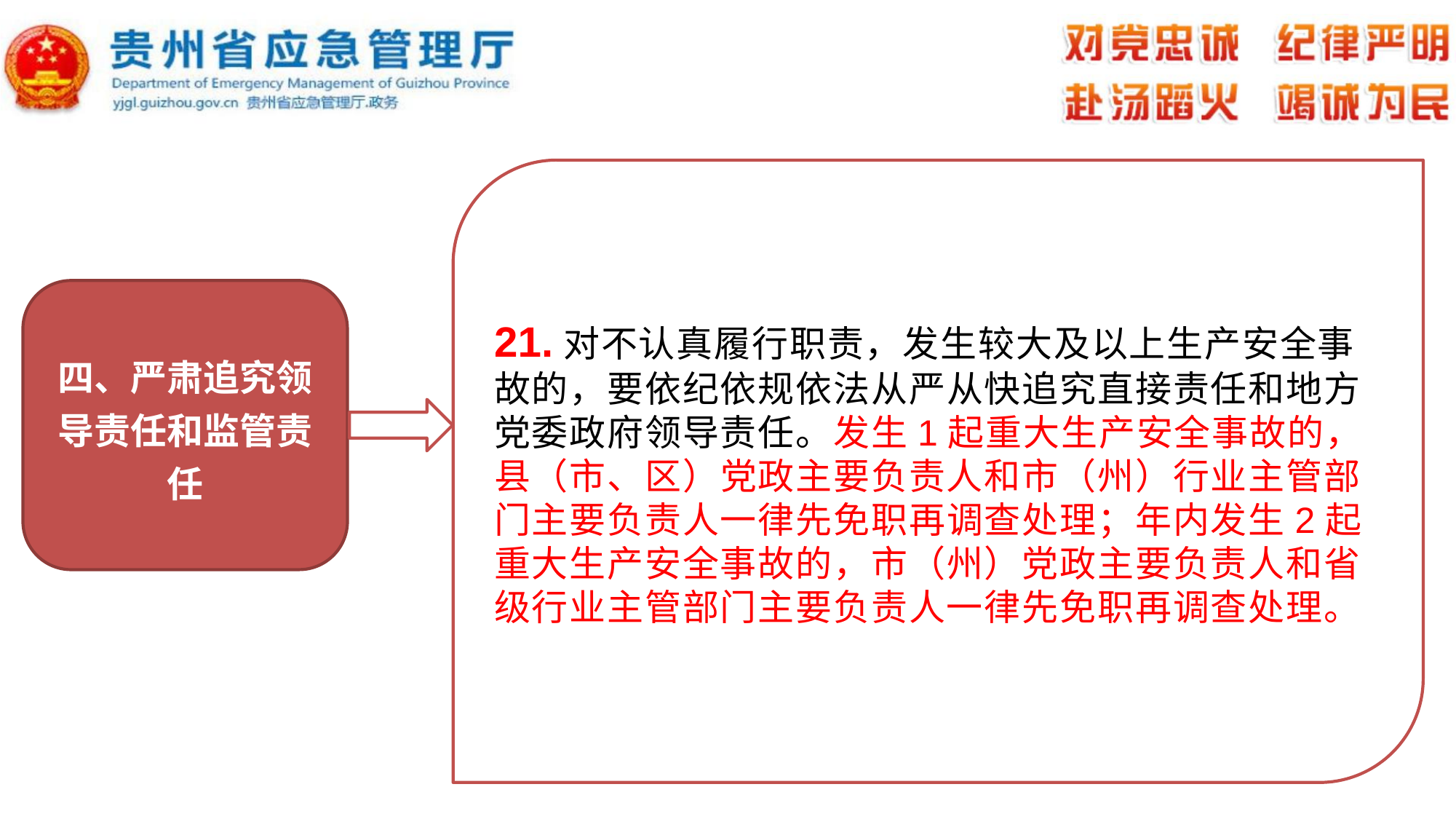

21.对不认真履行职责，发生较大及以上生产安全事故的，要依纪依规依法从严从快追究直接责任和地方党委政府领导责任。发生1起重大生产安全事故的，县（市、区）党政主要负责人和市（州）行业主管部门主要负责人一律先免职再调查处理；年内发生2起重大生产安全事故的，市（州）党政主要负责人和省级行业主管部门主要负责人一律先免职再调查处理。
四、严肃追究领导责任和监管责任